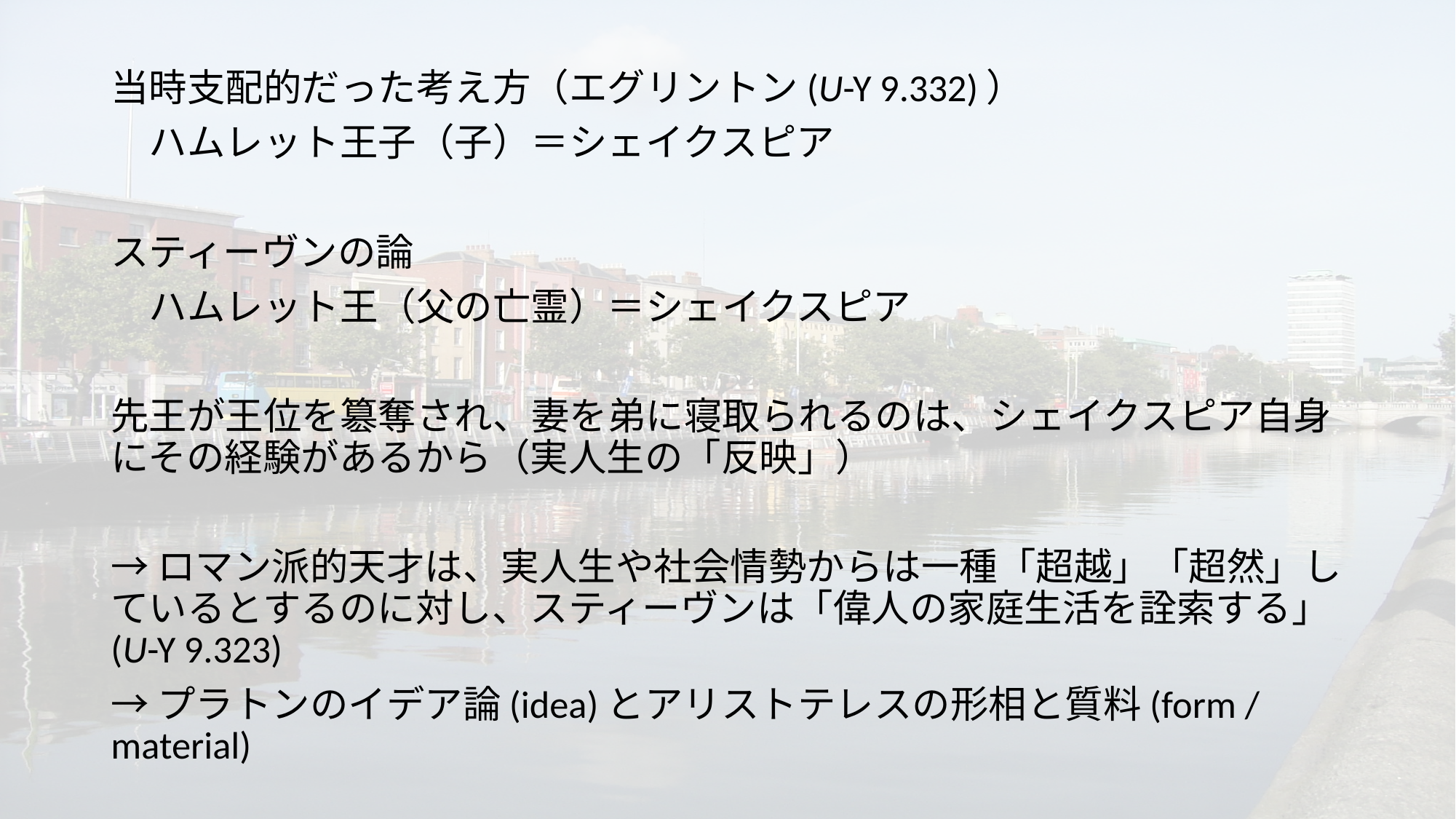

当時支配的だった考え方（エグリントン(U-Y 9.332)）
　ハムレット王子（子）＝シェイクスピア

スティーヴンの論
　ハムレット王（父の亡霊）＝シェイクスピア

先王が王位を簒奪され、妻を弟に寝取られるのは、シェイクスピア自身にその経験があるから（実人生の「反映」）

→ロマン派的天才は、実人生や社会情勢からは一種「超越」「超然」しているとするのに対し、スティーヴンは「偉人の家庭生活を詮索する」(U-Y 9.323)
→プラトンのイデア論(idea)とアリストテレスの形相と質料(form / material)